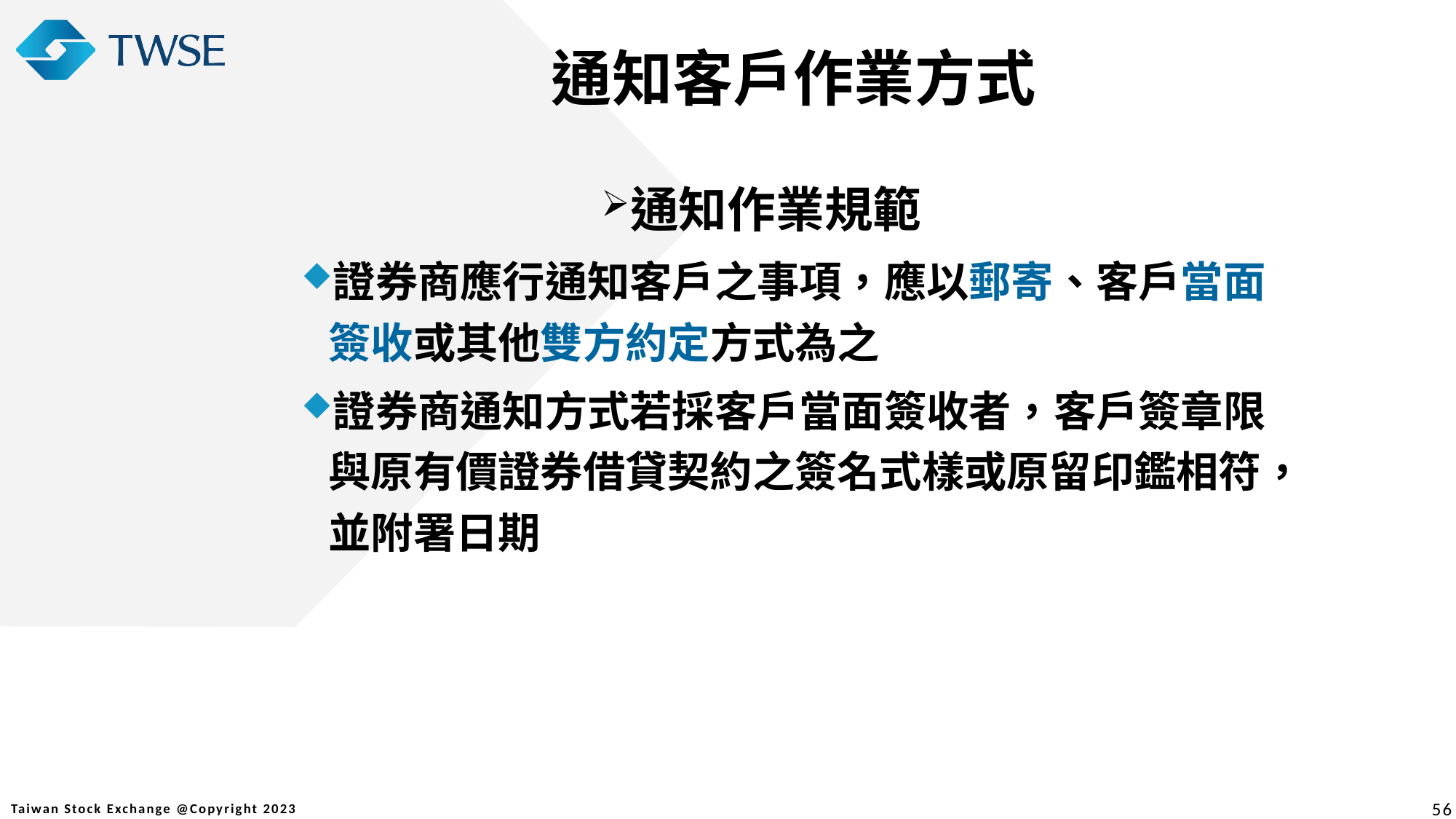

通知客戶作業方式
通知作業規範
證券商應行通知客戶之事項，應以郵寄、客戶當面簽收或其他雙方約定方式為之
證券商通知方式若採客戶當面簽收者，客戶簽章限與原有價證券借貸契約之簽名式樣或原留印鑑相符，並附署日期

56